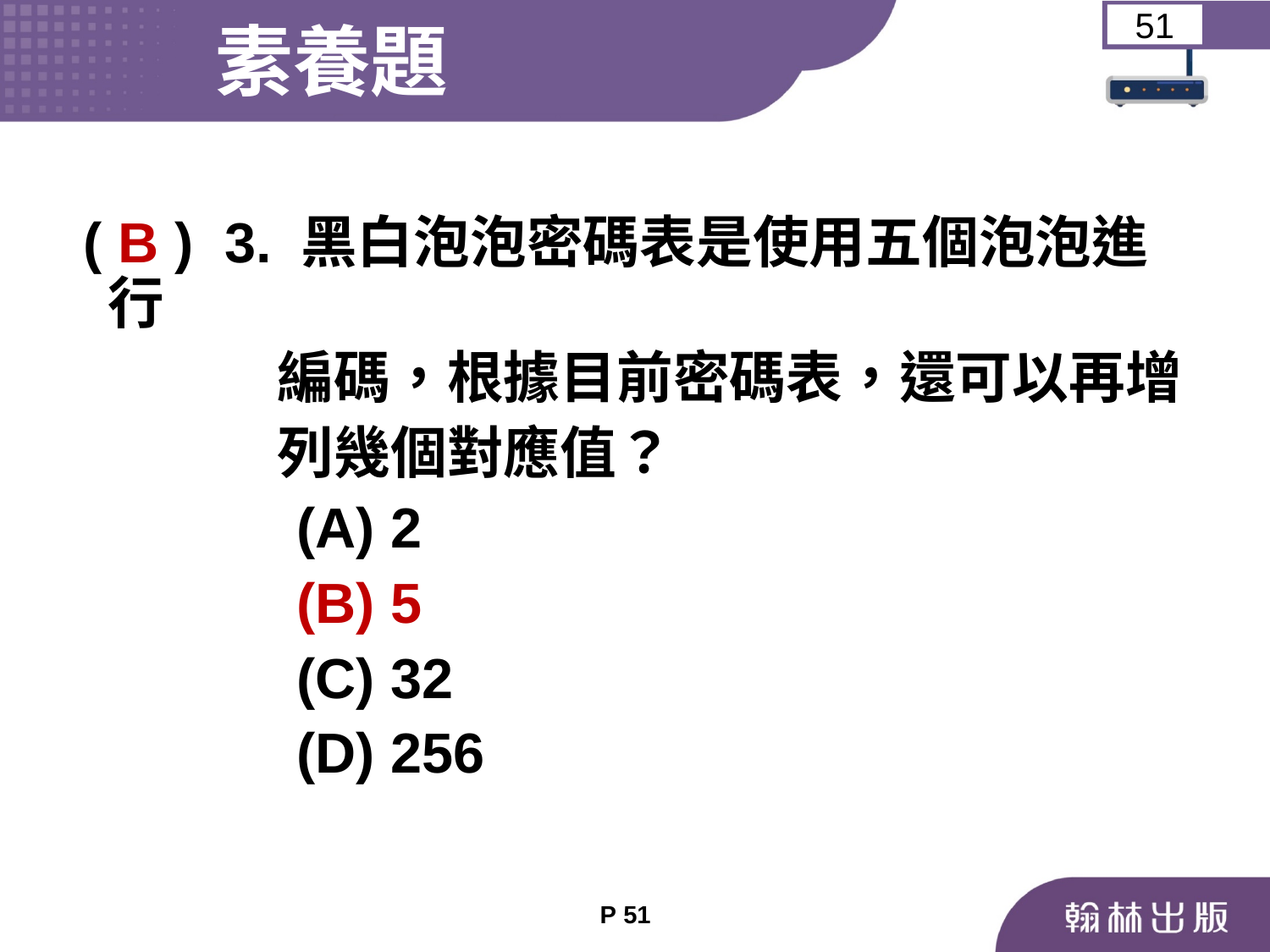

素養題

51
( B )  3. 黑白泡泡密碼表是使用五個泡泡進行
              編碼，根據目前密碼表，還可以再增
              列幾個對應值？
	            (A) 2
	            (B) 5
	            (C) 32
	            (D) 256

P 51